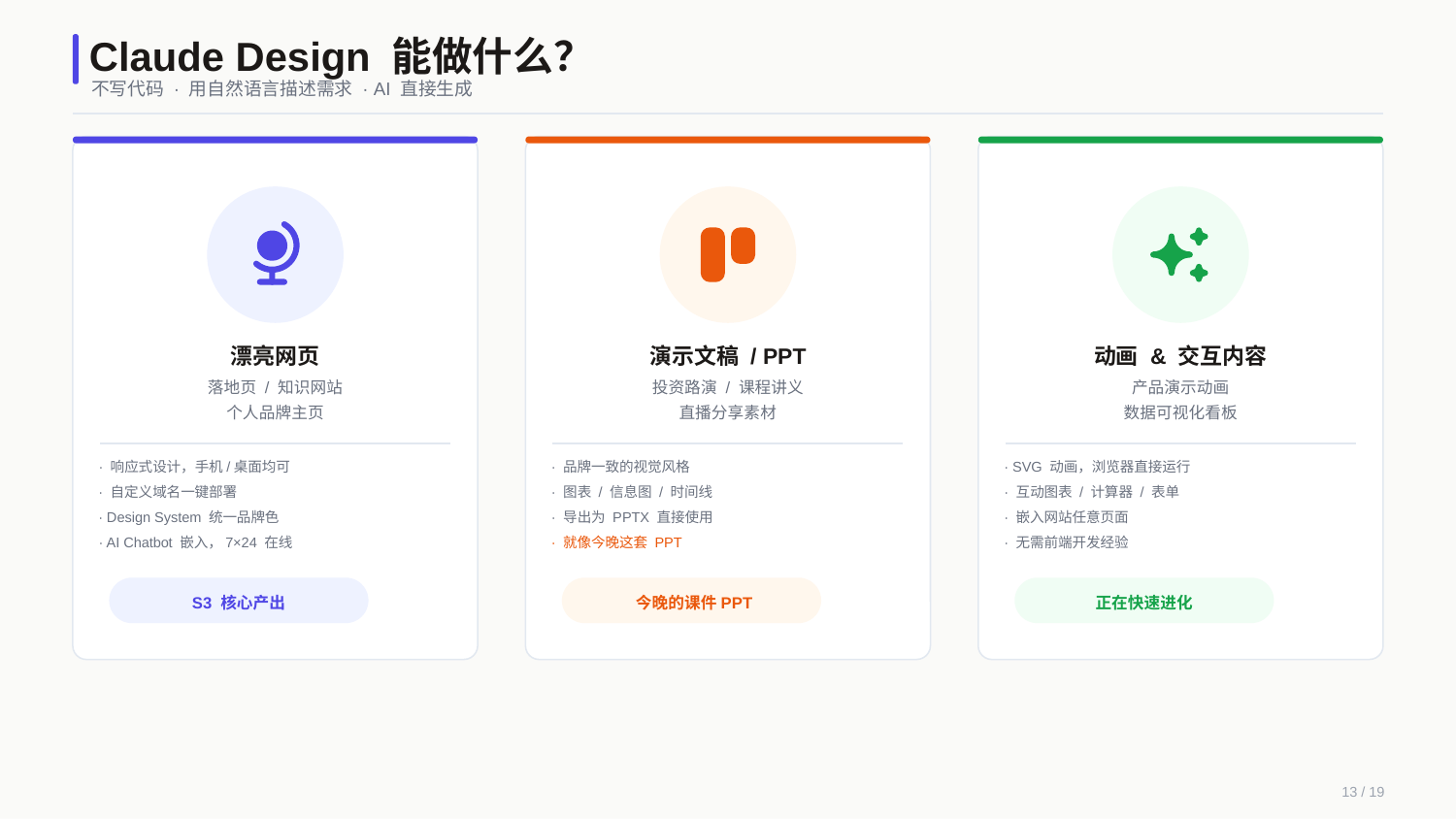

Claude Design 能做什么？

不写代码 · 用自然语言描述需求 · AI 直接生成

漂亮网页
演示文稿 / PPT
动画 & 交互内容
落地页 / 知识网站
投资路演 / 课程讲义
产品演示动画
个人品牌主页
直播分享素材
数据可视化看板

· 响应式设计，手机/桌面均可
· 品牌一致的视觉风格
· SVG 动画，浏览器直接运行
· 自定义域名一键部署
· 图表 / 信息图 / 时间线
· 互动图表 / 计算器 / 表单
· Design System 统一品牌色
· 导出为 PPTX 直接使用
· 嵌入网站任意页面
· AI Chatbot 嵌入，7×24 在线
· 就像今晚这套 PPT
· 无需前端开发经验

S3 核心产出
今晚的课件PPT
正在快速进化
13 / 19